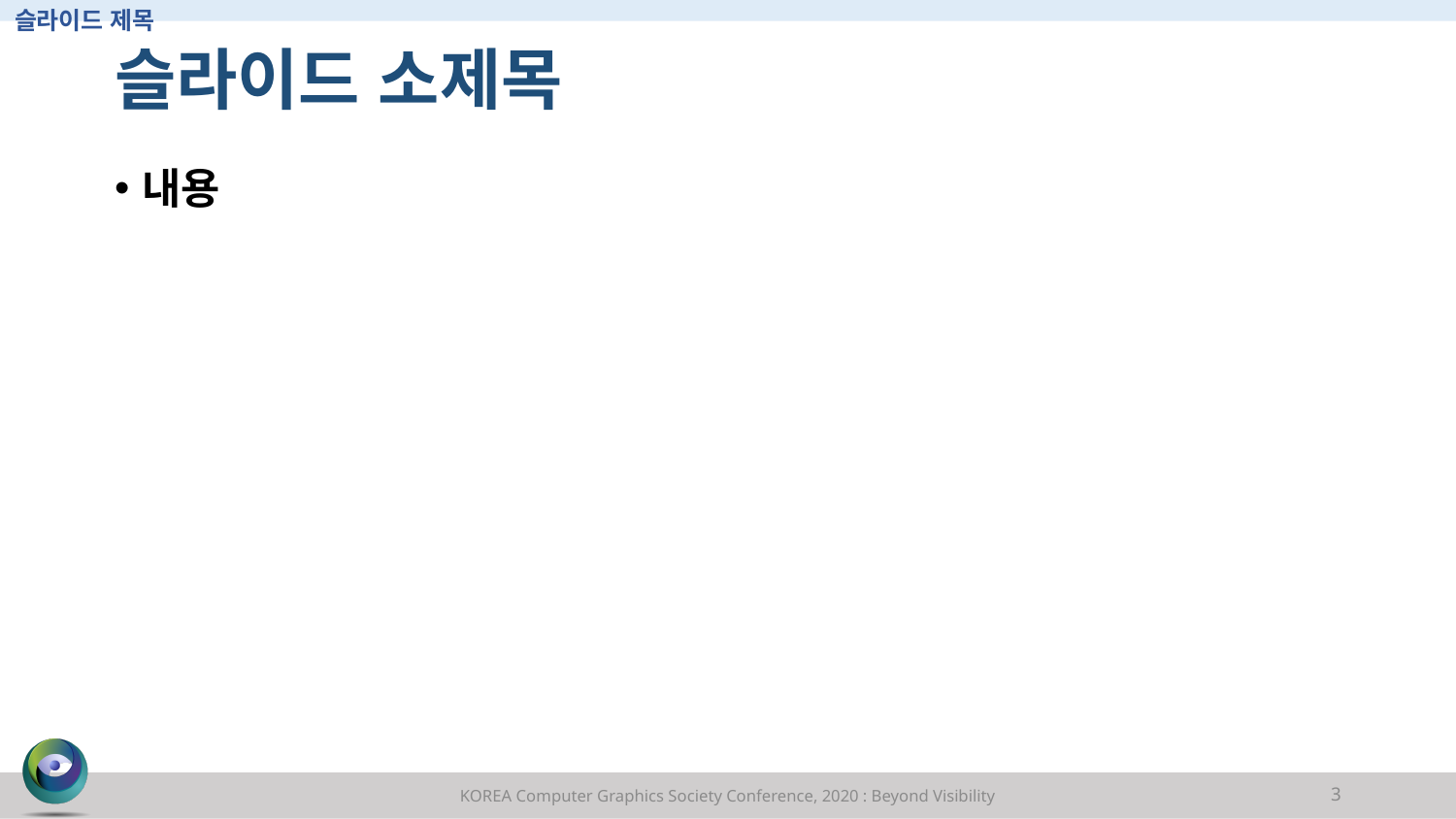

슬라이드 제목
# 슬라이드 소제목
내용
KOREA Computer Graphics Society Conference, 2020 : Beyond Visibility
3